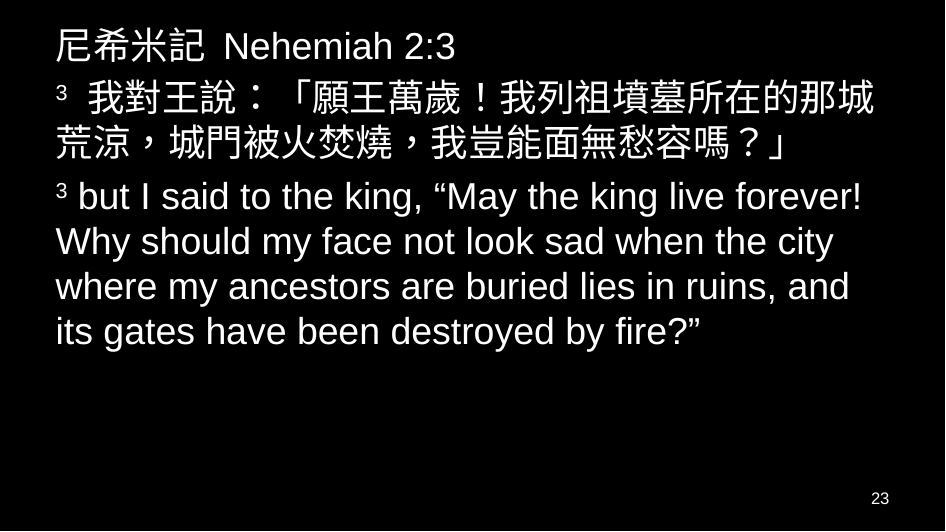

尼希米記 Nehemiah 2:3
3 我對王說：「願王萬歲！我列祖墳墓所在的那城荒涼，城門被火焚燒，我豈能面無愁容嗎？」
3 but I said to the king, “May the king live forever! Why should my face not look sad when the city where my ancestors are buried lies in ruins, and its gates have been destroyed by fire?”
23